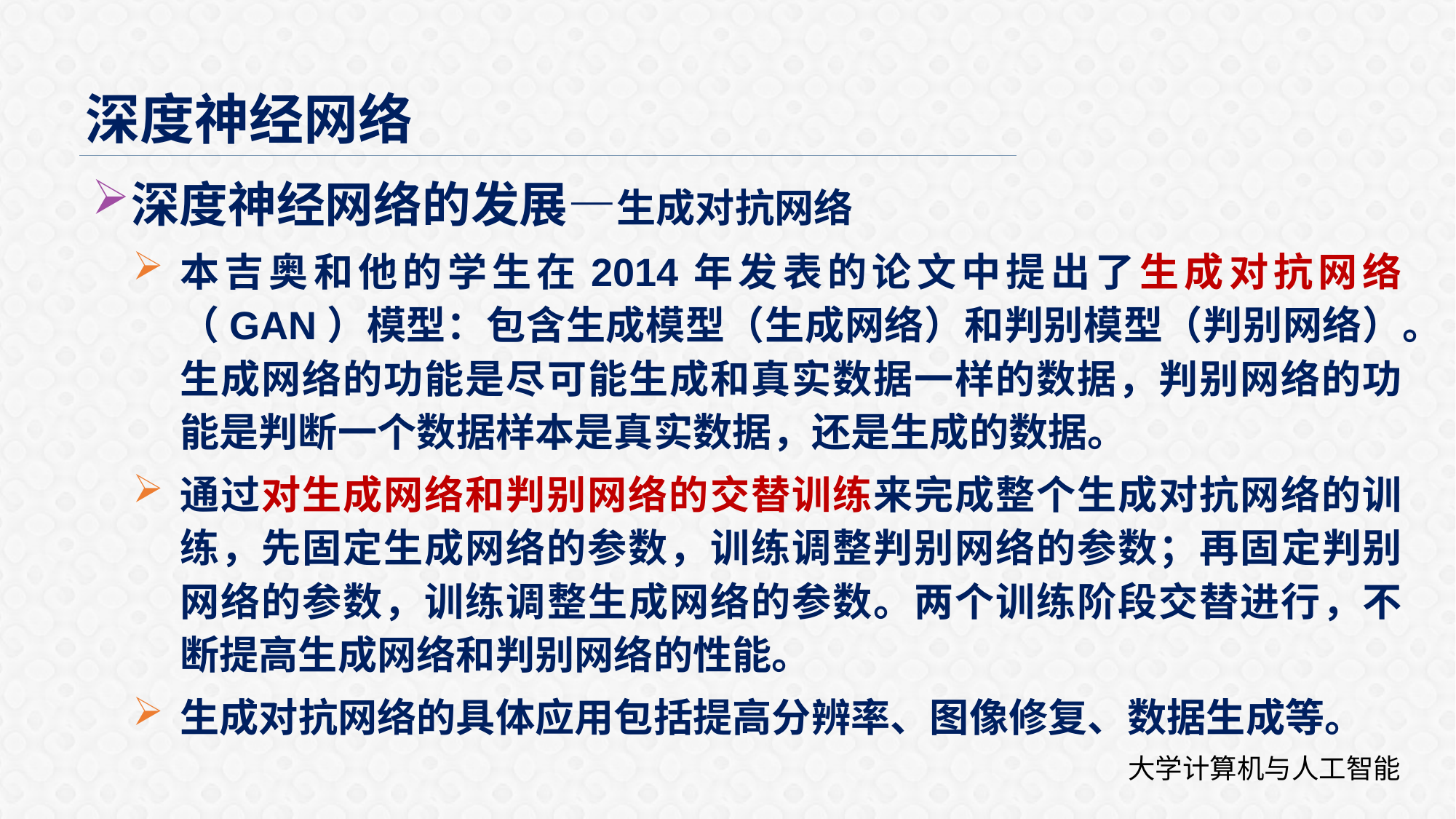

深度神经网络
深度神经网络的发展—生成对抗网络
本吉奥和他的学生在2014年发表的论文中提出了生成对抗网络（GAN）模型：包含生成模型（生成网络）和判别模型（判别网络）。生成网络的功能是尽可能生成和真实数据一样的数据，判别网络的功能是判断一个数据样本是真实数据，还是生成的数据。
通过对生成网络和判别网络的交替训练来完成整个生成对抗网络的训练，先固定生成网络的参数，训练调整判别网络的参数；再固定判别网络的参数，训练调整生成网络的参数。两个训练阶段交替进行，不断提高生成网络和判别网络的性能。
生成对抗网络的具体应用包括提高分辨率、图像修复、数据生成等。